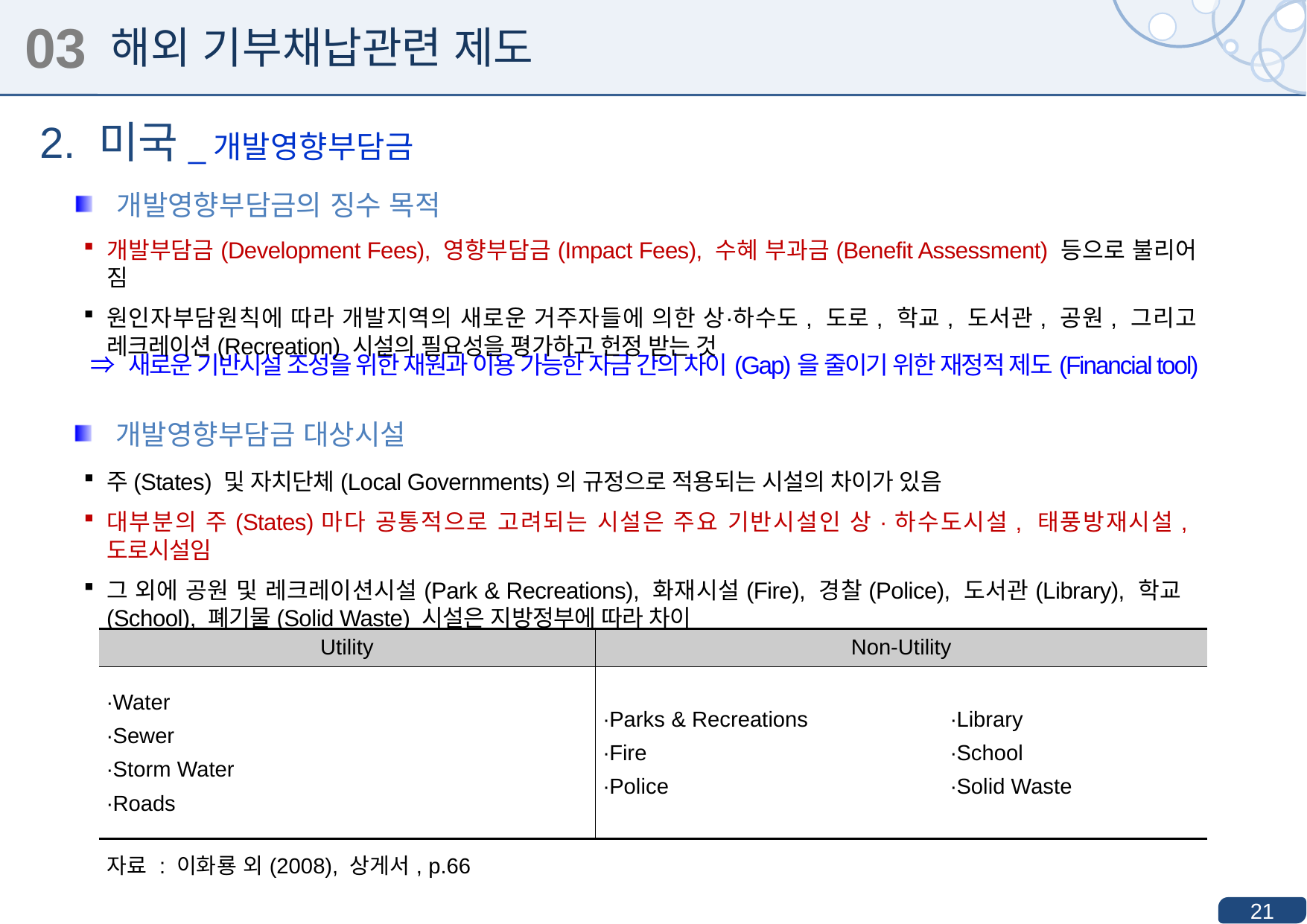

03
해외 기부채납관련 제도
2. 미국_개발영향부담금
  개발영향부담금의 징수 목적
개발부담금(Development Fees), 영향부담금(Impact Fees), 수혜 부과금(Benefit Assessment) 등으로 불리어 짐
원인자부담원칙에 따라 개발지역의 새로운 거주자들에 의한 상∙하수도, 도로, 학교, 도서관, 공원, 그리고 레크레이션(Recreation) 시설의 필요성을 평가하고 헌정 받는 것
⇒ 새로운 기반시설 조성을 위한 재원과 이용 가능한 자금 간의 차이(Gap)을 줄이기 위한 재정적 제도(Financial tool)
  개발영향부담금 대상시설
주(States) 및 자치단체(Local Governments)의 규정으로 적용되는 시설의 차이가 있음
대부분의 주(States)마다 공통적으로 고려되는 시설은 주요 기반시설인 상·하수도시설, 태풍방재시설, 도로시설임
그 외에 공원 및 레크레이션시설(Park & Recreations), 화재시설(Fire), 경찰(Police), 도서관(Library), 학교(School), 폐기물(Solid Waste) 시설은 지방정부에 따라 차이
| Utility | Non-Utility |  |
| --- | --- | --- |
| ∙Water ∙Sewer ∙Storm Water ∙Roads | ∙Parks & Recreations ∙Fire ∙Police | ∙Library ∙School ∙Solid Waste |
| 자료 : 이화룡 외(2008), 상게서, p.66 |  |  |
21